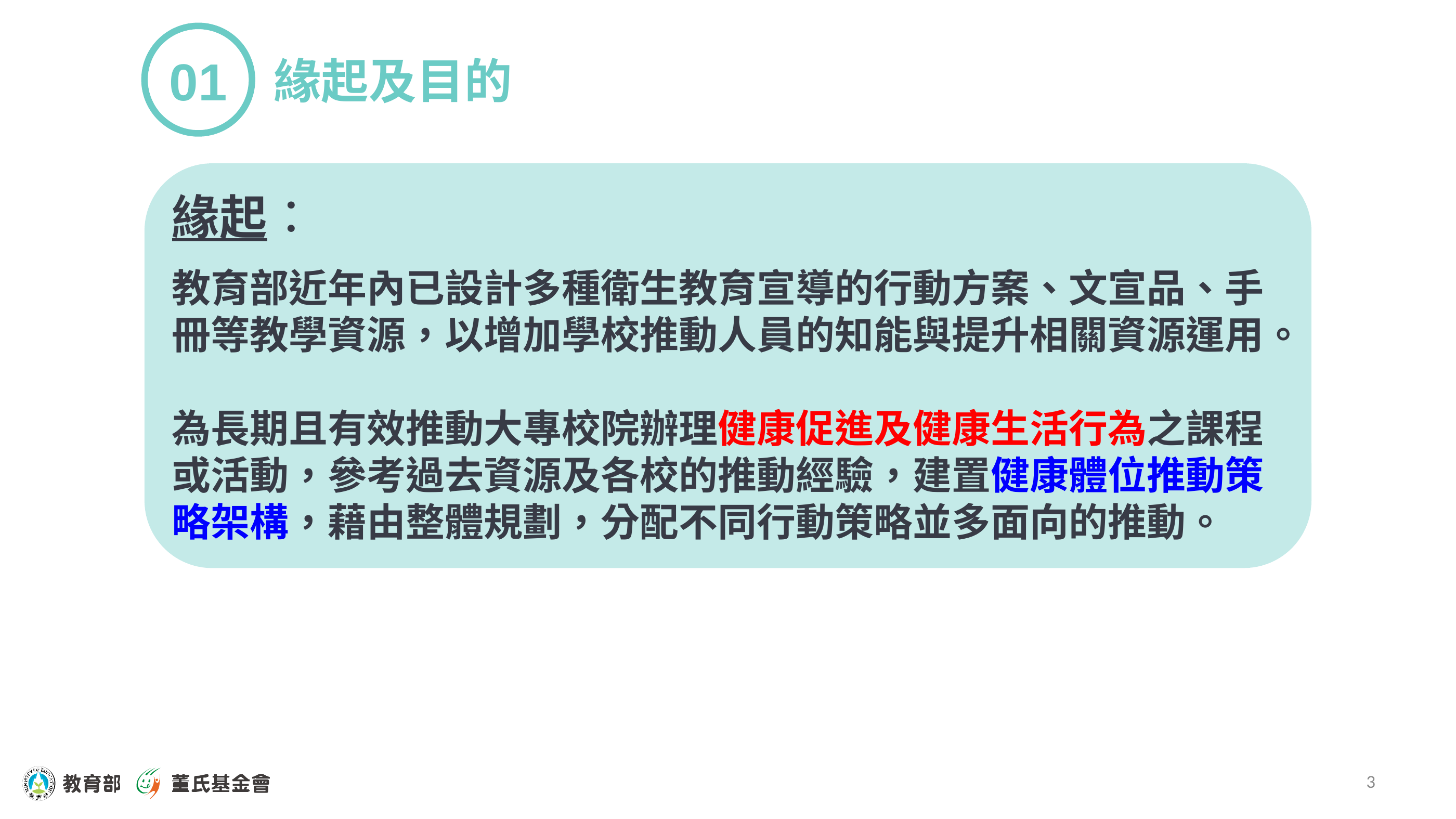

01
緣起及目的
緣起：
教育部近年內已設計多種衛生教育宣導的行動方案、文宣品、手冊等教學資源，以增加學校推動人員的知能與提升相關資源運用。

為長期且有效推動大專校院辦理健康促進及健康生活行為之課程或活動，參考過去資源及各校的推動經驗，建置健康體位推動策略架構，藉由整體規劃，分配不同行動策略並多面向的推動。
3